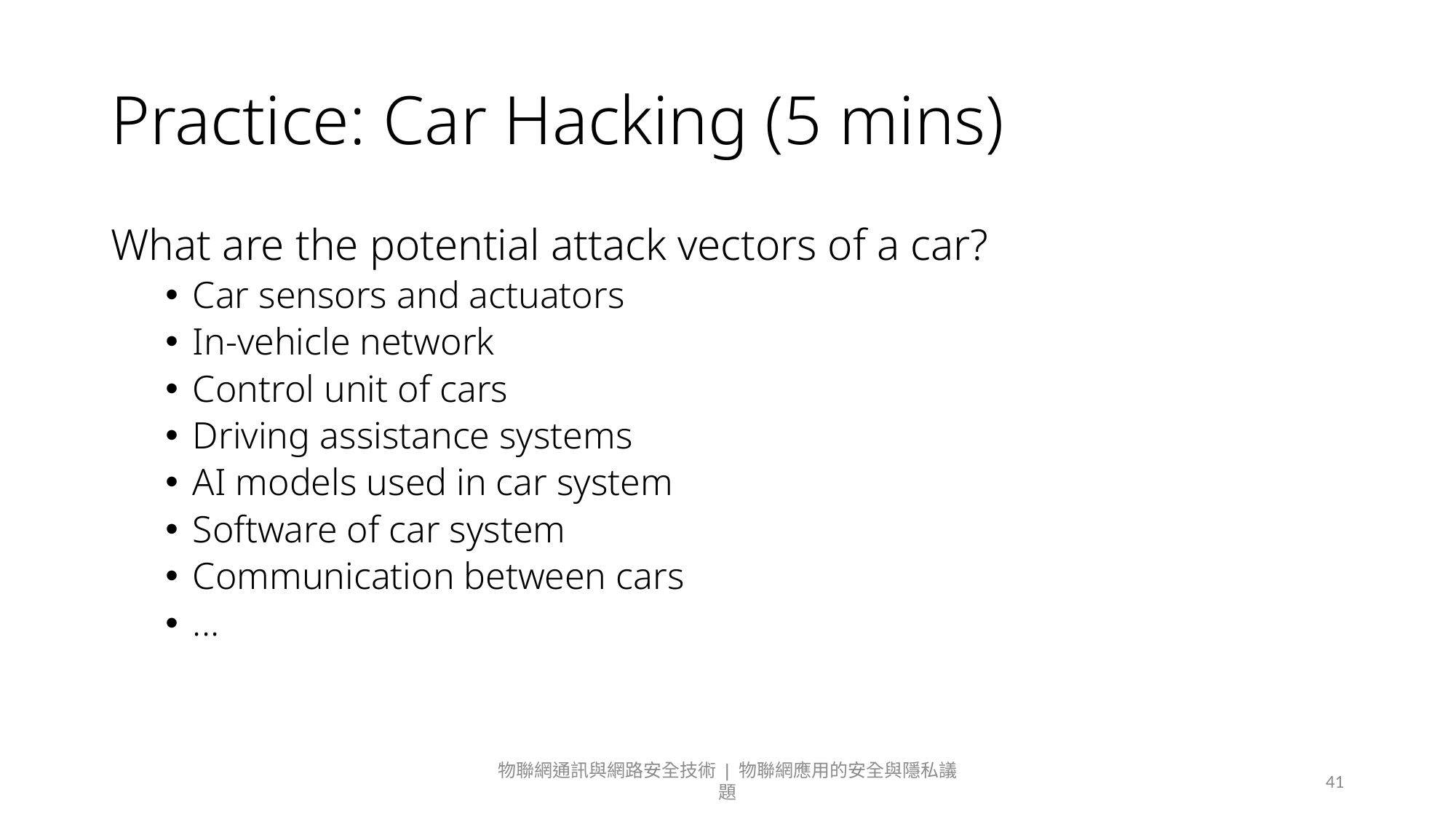

# Practice: Car Hacking (5 mins)
What are the potential attack vectors of a car?
Car sensors and actuators
In-vehicle network
Control unit of cars
Driving assistance systems
AI models used in car system
Software of car system
Communication between cars
...
物聯網通訊與網路安全技術 | 物聯網應用的安全與隱私議題
41